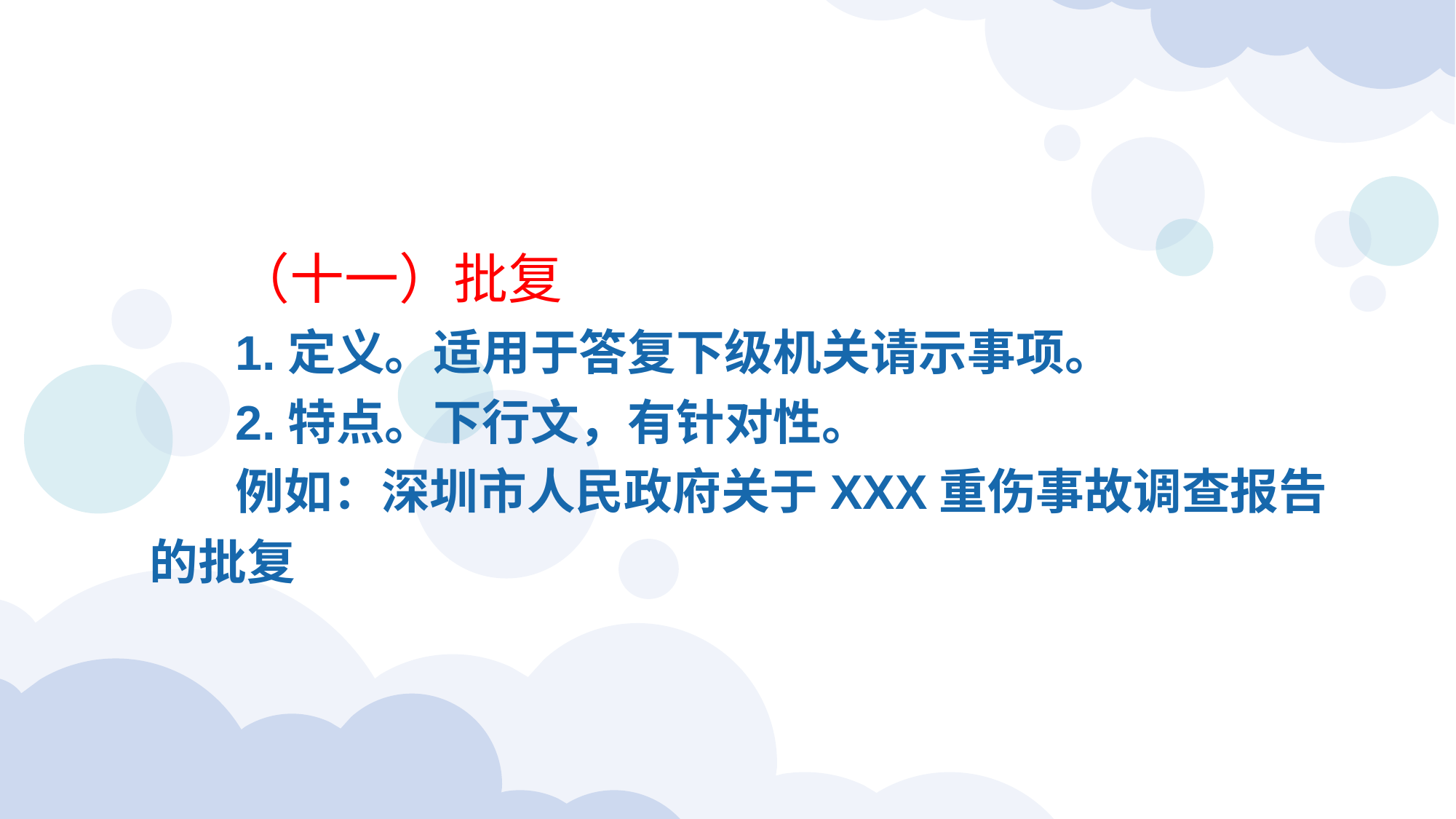

（十一）批复
1.定义。适用于答复下级机关请示事项。
2.特点。下行文，有针对性。
例如：深圳市人民政府关于XXX重伤事故调查报告的批复